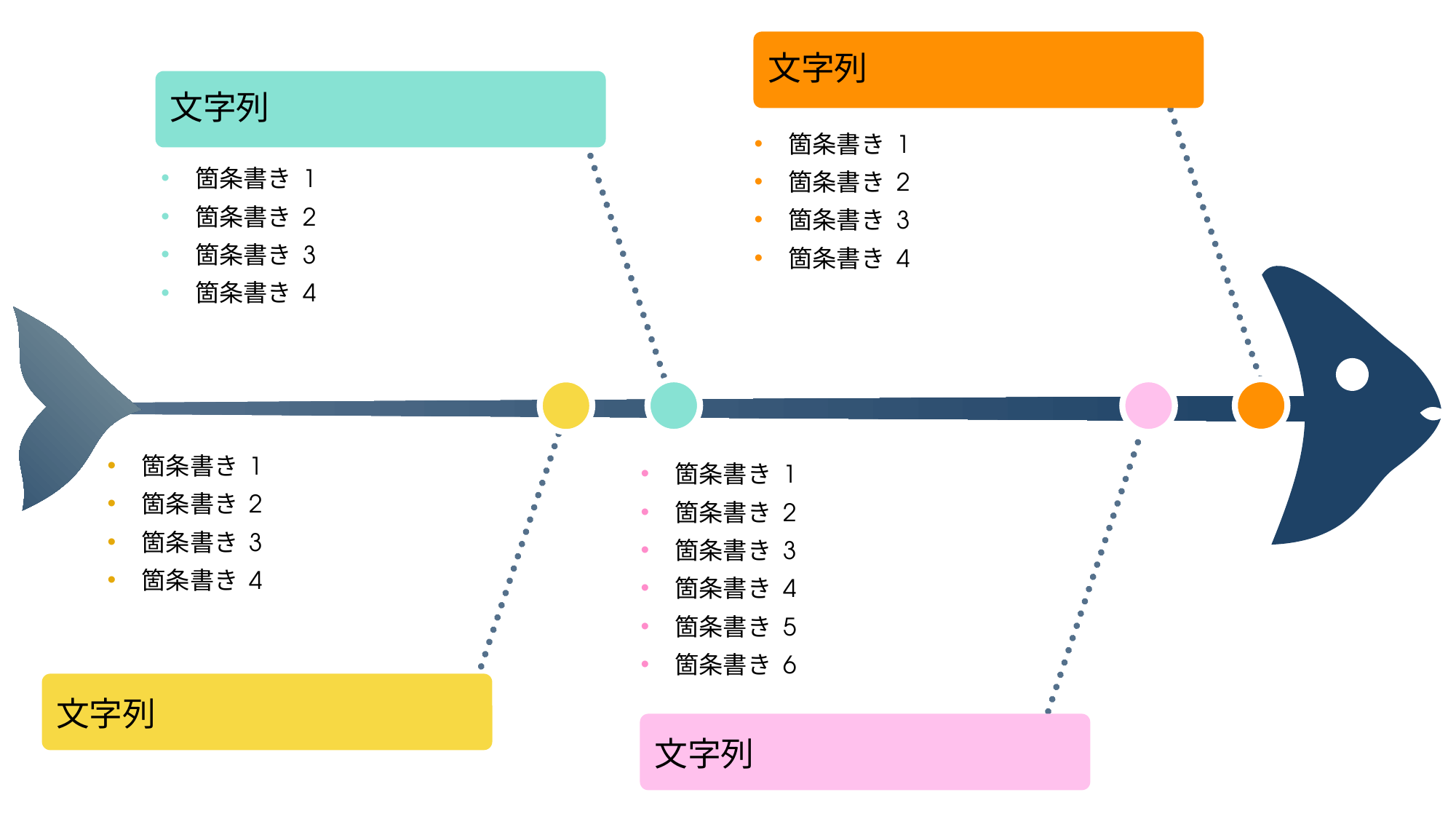

文字列

文字列
箇条書き 1
箇条書き 2
箇条書き 3
箇条書き 4
箇条書き 1
箇条書き 2
箇条書き 3
箇条書き 4

箇条書き 1
箇条書き 2
箇条書き 3
箇条書き 4
箇条書き 1
箇条書き 2
箇条書き 3
箇条書き 4
箇条書き 5
箇条書き 6

文字列

文字列